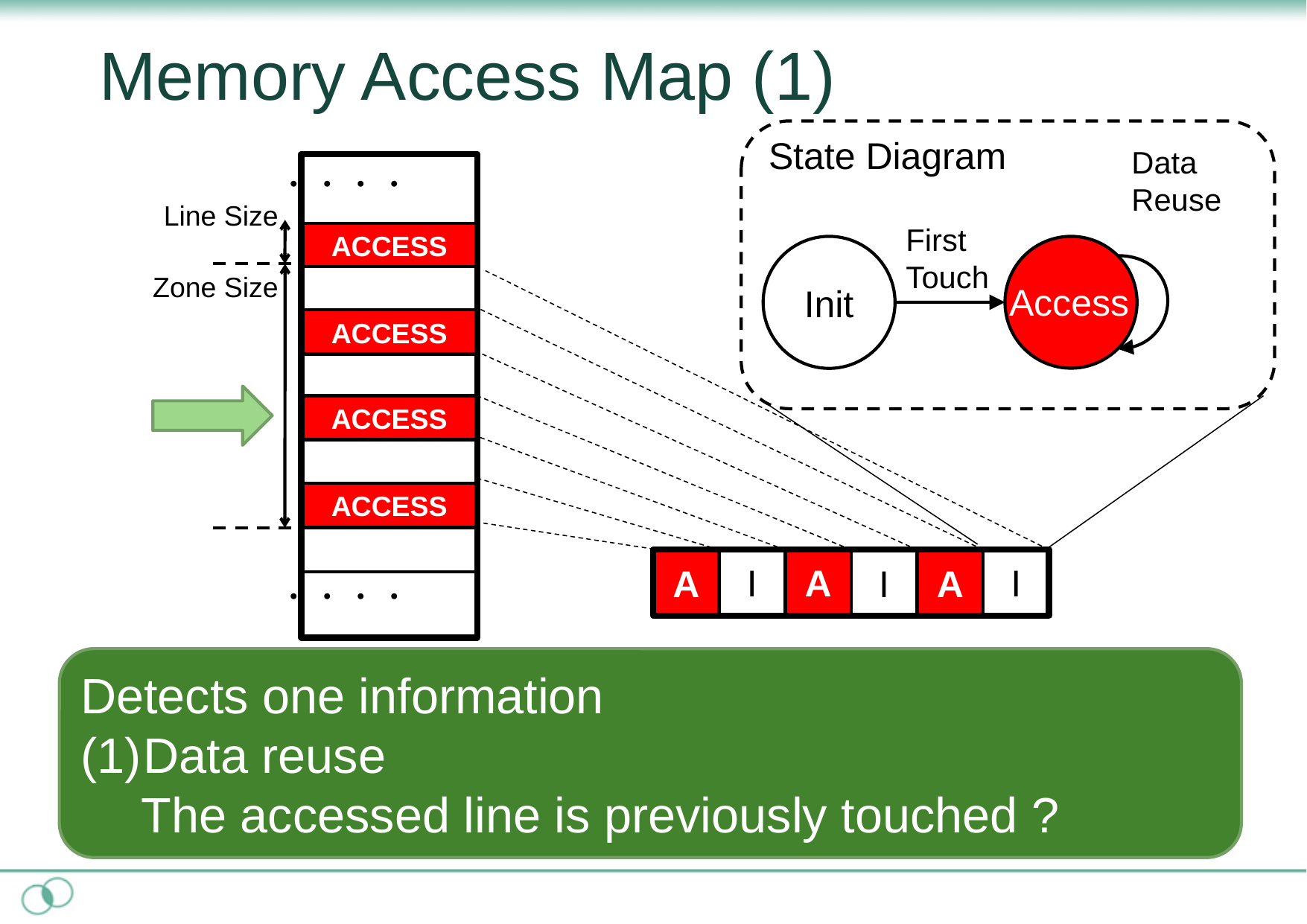

# Memory Access Map (1)

State Diagram
Data
Reuse

・・・・
Line Size
First
Touch
ACCESS
Init

Zone Size

Access

ACCESS
ACCESS
A
A

ACCESS
A

I
I
I
I
I

I
・・・・
Detects one information
Data reuse
The accessed line is previously touched ?